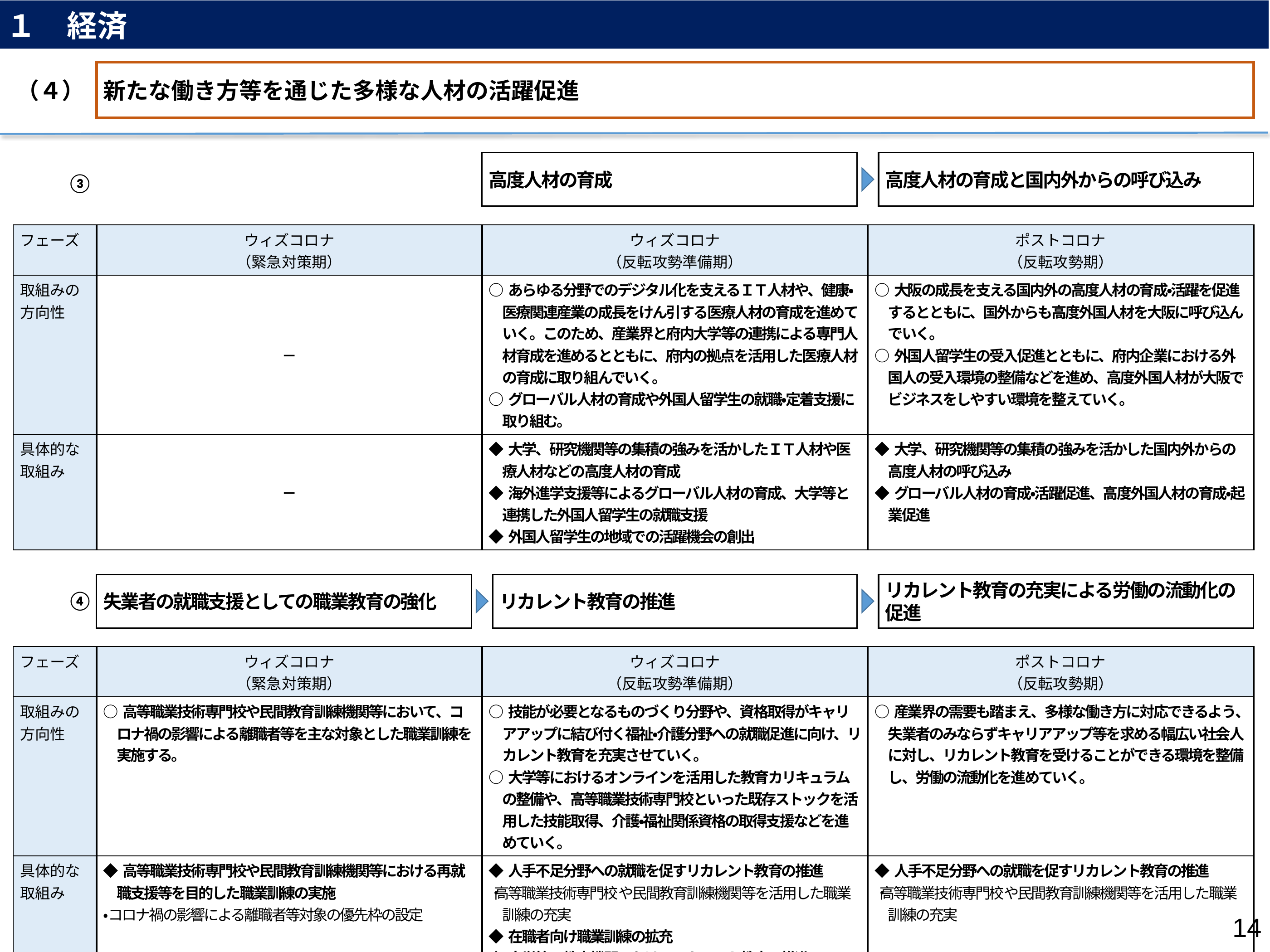

１　経済
（４）
新たな働き方等を通じた多様な人材の活躍促進
高度人材の育成
高度人材の育成と国内外からの呼び込み
③

| フェーズ | ウィズコロナ （緊急対策期） | ウィズコロナ （反転攻勢準備期） | ポストコロナ （反転攻勢期） |
| --- | --- | --- | --- |
| 取組みの 方向性 | － | ○あらゆる分野でのデジタル化を支えるＩＴ人材や、健康・医療関連産業の成長をけん引する医療人材の育成を進めていく。このため、産業界と府内大学等の連携による専門人材育成を進めるとともに、府内の拠点を活用した医療人材の育成に取り組んでいく。 ○グローバル人材の育成や外国人留学生の就職・定着支援に取り組む。 | ○大阪の成長を支える国内外の高度人材の育成・活躍を促進するとともに、国外からも高度外国人材を大阪に呼び込んでいく。 ○外国人留学生の受入促進とともに、府内企業における外国人の受入環境の整備などを進め、高度外国人材が大阪でビジネスをしやすい環境を整えていく。 |
| 具体的な 取組み | － | ◆大学、研究機関等の集積の強みを活かしたＩＴ人材や医療人材などの高度人材の育成 ◆海外進学支援等によるグローバル人材の育成、大学等と連携した外国人留学生の就職支援 ◆外国人留学生の地域での活躍機会の創出 | ◆大学、研究機関等の集積の強みを活かした国内外からの高度人材の呼び込み ◆グローバル人材の育成・活躍促進、高度外国人材の育成・起業促進 |
失業者の就職支援としての職業教育の強化
リカレント教育の推進
リカレント教育の充実による労働の流動化の促進
④

| フェーズ | ウィズコロナ （緊急対策期） | ウィズコロナ （反転攻勢準備期） | ポストコロナ （反転攻勢期） |
| --- | --- | --- | --- |
| 取組みの 方向性 | ○高等職業技術専門校や民間教育訓練機関等において、コロナ禍の影響による離職者等を主な対象とした職業訓練を実施する。 | ○技能が必要となるものづくり分野や、資格取得がキャリアアップに結び付く福祉・介護分野への就職促進に向け、リカレント教育を充実させていく。 ○大学等におけるオンラインを活用した教育カリキュラムの整備や、高等職業技術専門校といった既存ストックを活用した技能取得、介護・福祉関係資格の取得支援などを進めていく。 | ○産業界の需要も踏まえ、多様な働き方に対応できるよう、失業者のみならずキャリアアップ等を求める幅広い社会人に対し、リカレント教育を受けることができる環境を整備し、労働の流動化を進めていく。 |
| 具体的な 取組み | ◆高等職業技術専門校や民間教育訓練機関等における再就職支援等を目的した職業訓練の実施 ・コロナ禍の影響による離職者等対象の優先枠の設定 | ◆人手不足分野への就職を促すリカレント教育の推進 ・高等職業技術専門校や民間教育訓練機関等を活用した職業訓練の充実 ◆在職者向け職業訓練の拡充 ◆大学等の教育機関におけるリカレント教育の推進 | ◆人手不足分野への就職を促すリカレント教育の推進 ・高等職業技術専門校や民間教育訓練機関等を活用した職業訓練の充実 |
14